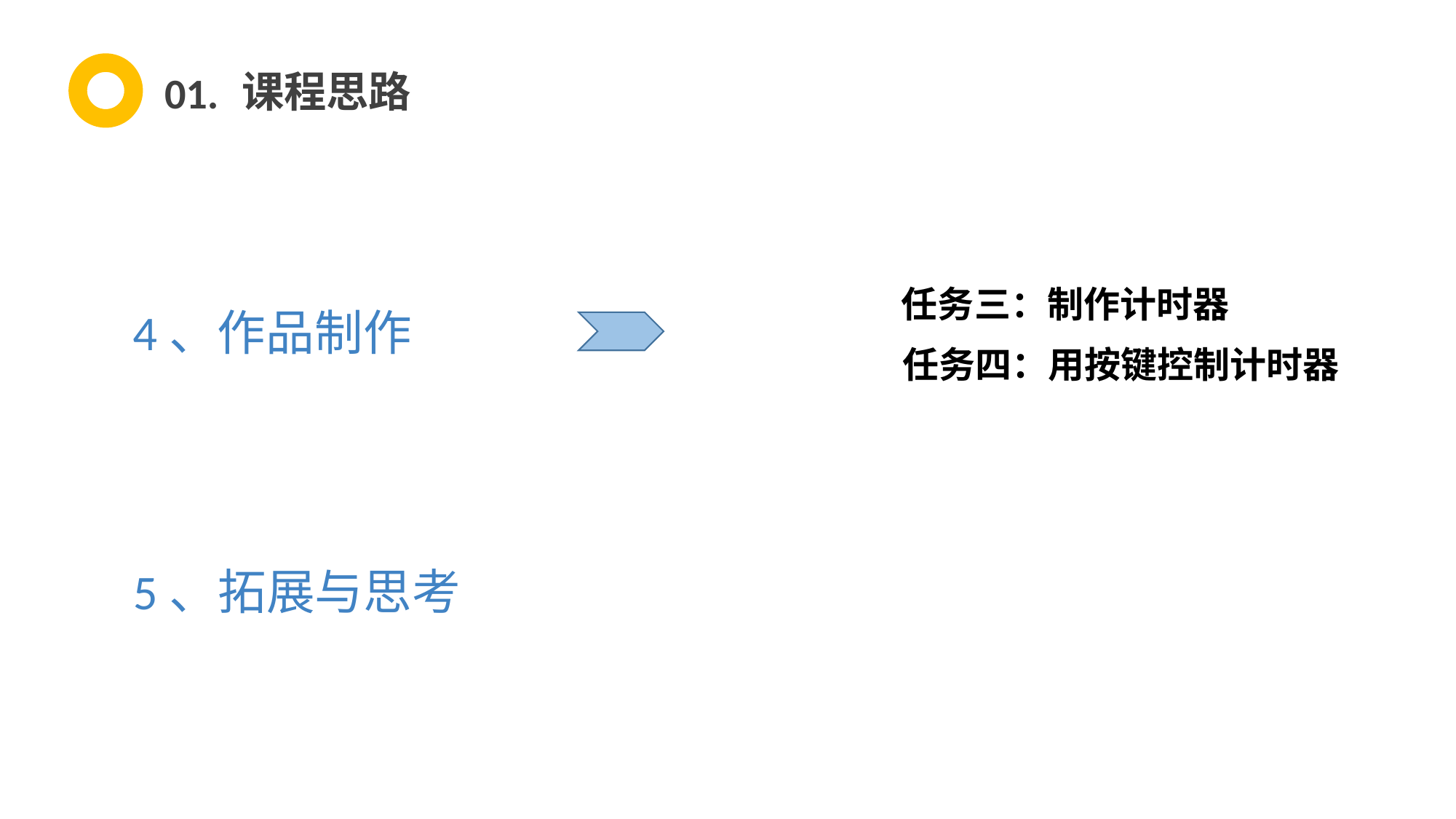

课程思路
01.
任务三：制作计时器
4、作品制作

任务四：用按键控制计时器
5、拓展与思考